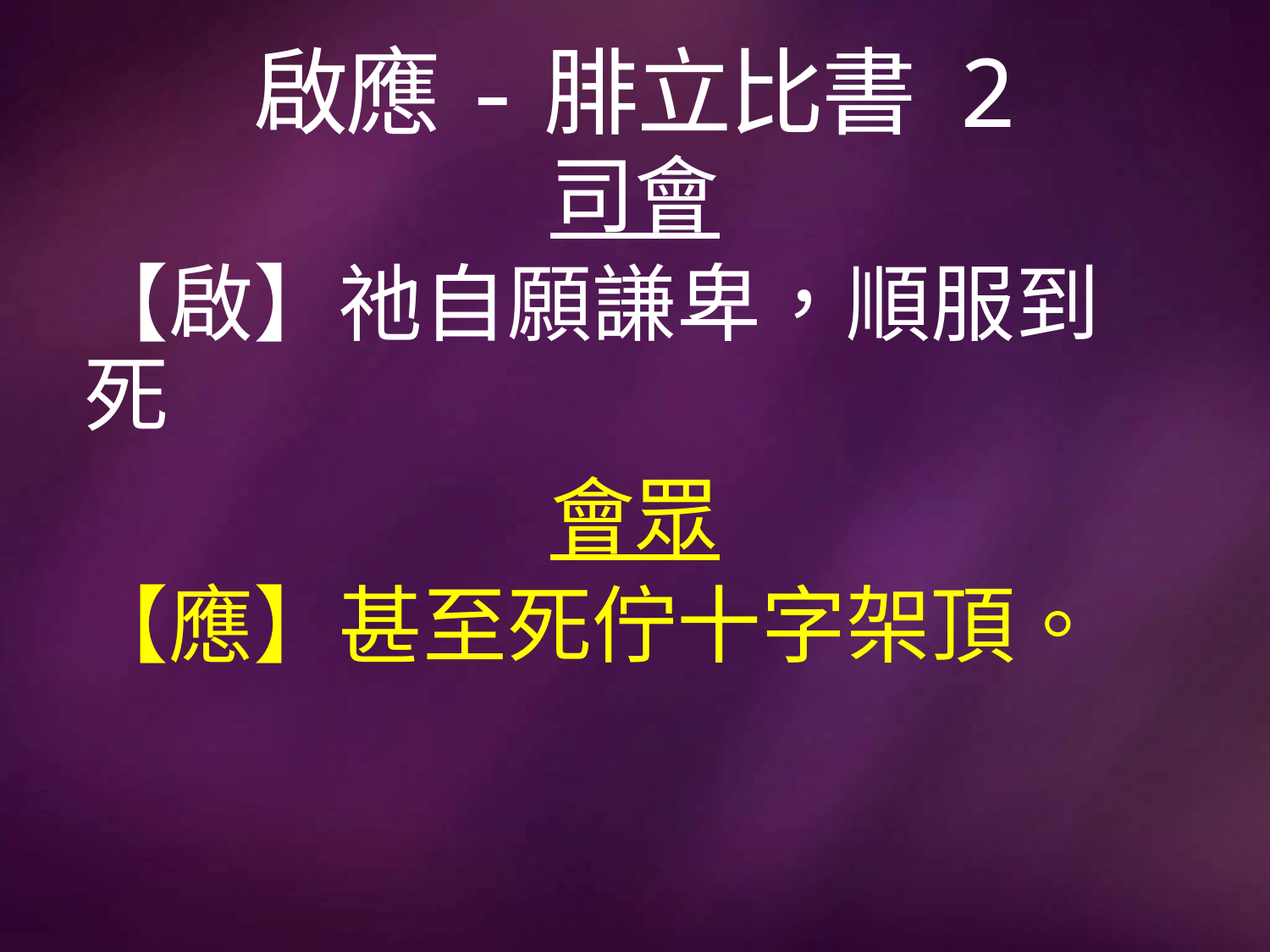

# 啟應-腓立比書 2
司會
【啟】祂自願謙卑，順服到死

會眾
【應】甚至死佇十字架頂。